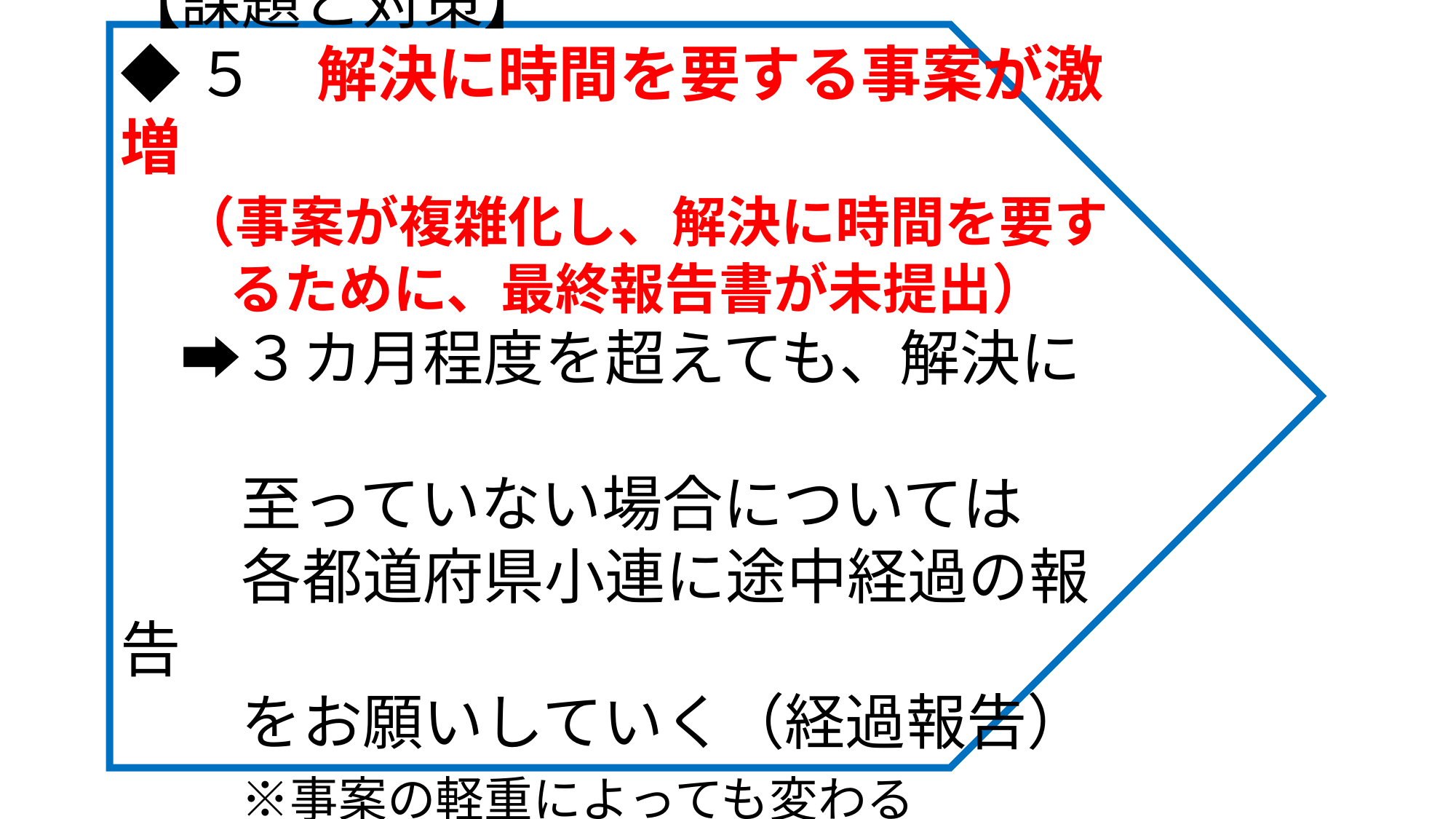

【課題と対策】
◆５　解決に時間を要する事案が激増
　（事案が複雑化し、解決に時間を要す
　　るために、最終報告書が未提出）
　➡３カ月程度を超えても、解決に
　　至っていない場合については
　　各都道府県小連に途中経過の報告
　　をお願いしていく（経過報告）
　　※事案の軽重によっても変わる